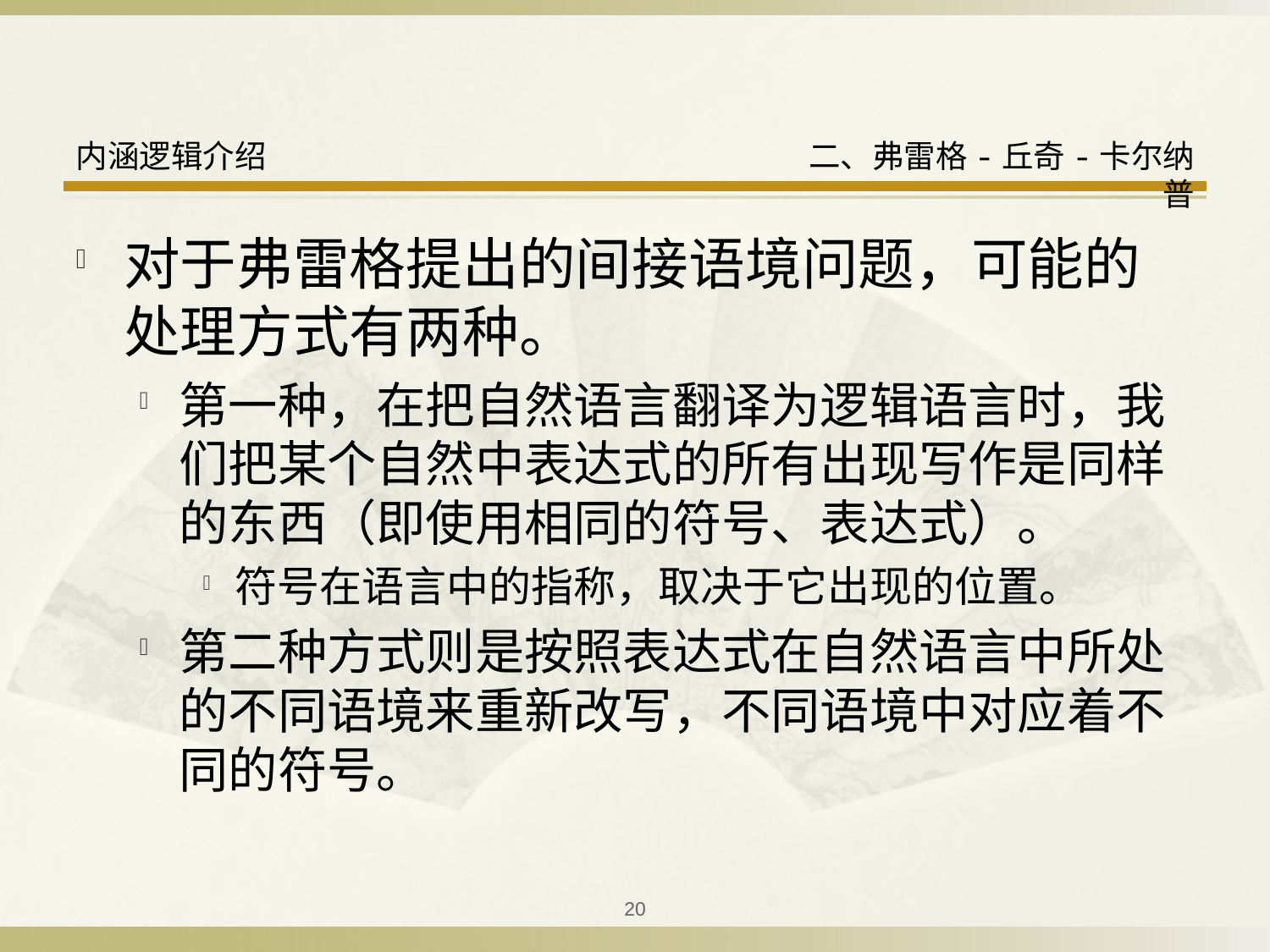

对于弗雷格提出的间接语境问题，可能的处理方式有两种。
第一种，在把自然语言翻译为逻辑语言时，我们把某个自然中表达式的所有出现写作是同样的东西（即使用相同的符号、表达式）。
符号在语言中的指称，取决于它出现的位置。
第二种方式则是按照表达式在自然语言中所处的不同语境来重新改写，不同语境中对应着不同的符号。

20